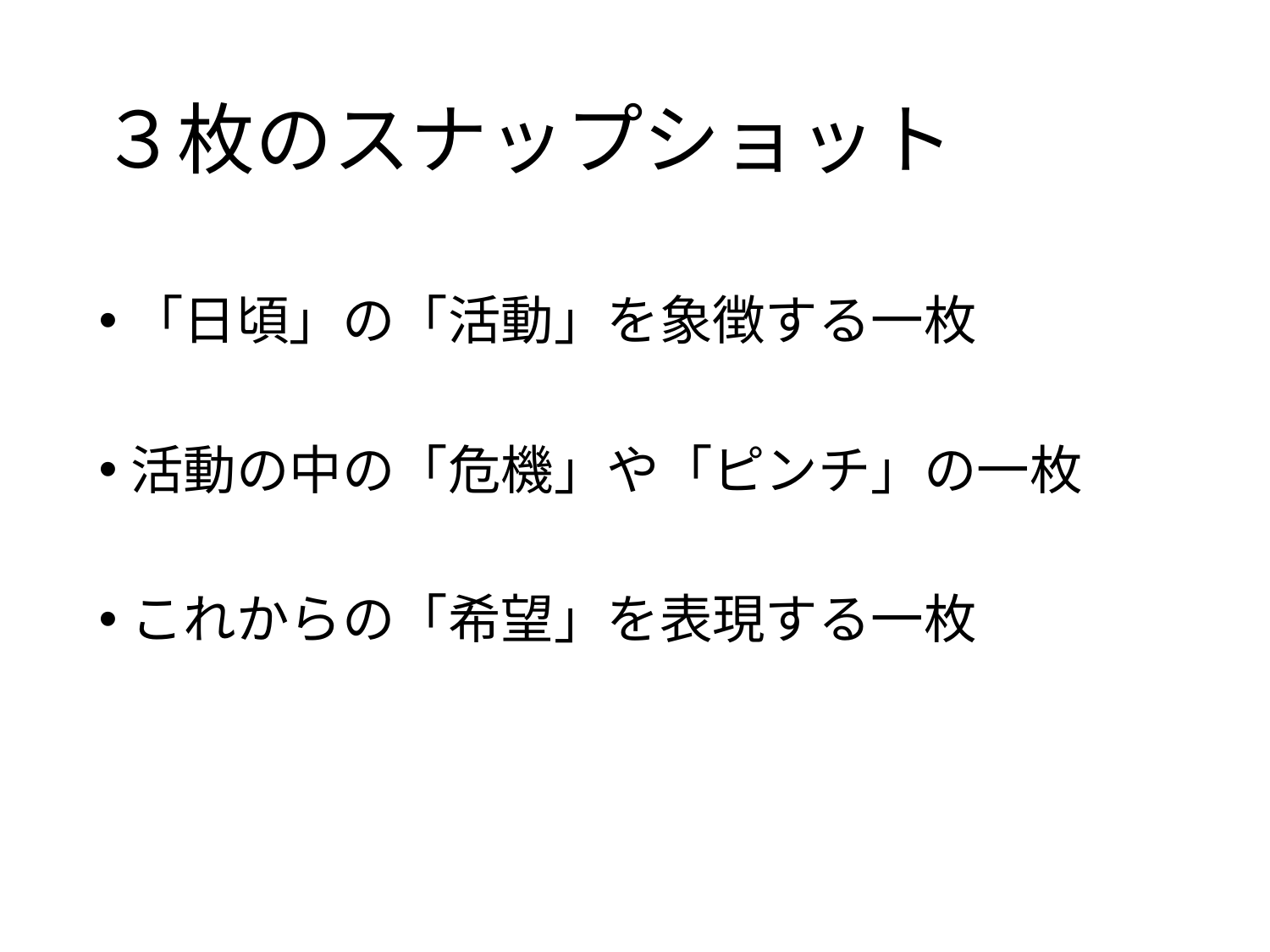

# ３枚のスナップショット
「日頃」の「活動」を象徴する一枚

活動の中の「危機」や「ピンチ」の一枚

これからの「希望」を表現する一枚